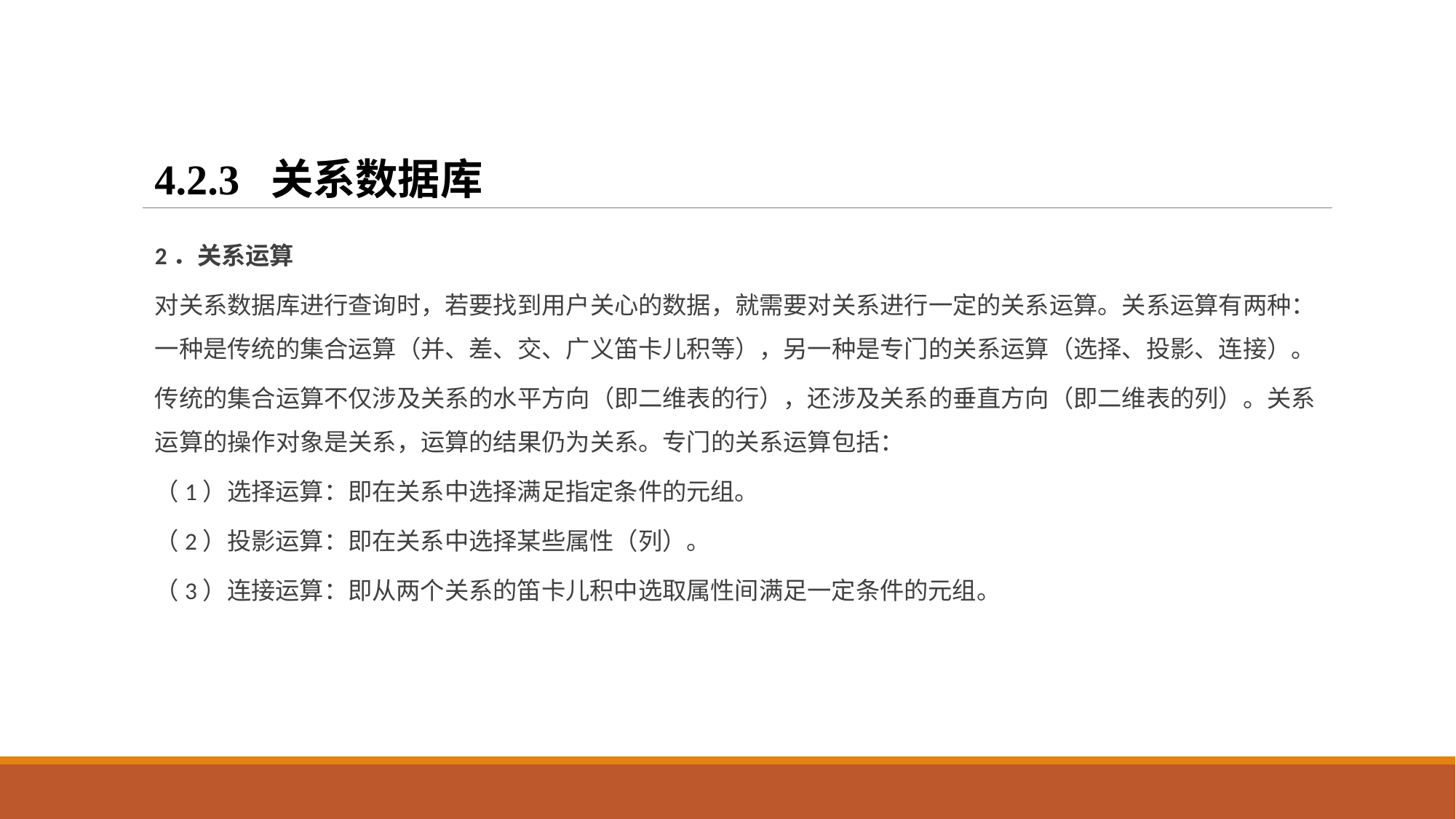

4.2.3  关系数据库
2．关系运算
对关系数据库进行查询时，若要找到用户关心的数据，就需要对关系进行一定的关系运算。关系运算有两种：一种是传统的集合运算（并、差、交、广义笛卡儿积等），另一种是专门的关系运算（选择、投影、连接）。
传统的集合运算不仅涉及关系的水平方向（即二维表的行），还涉及关系的垂直方向（即二维表的列）。关系运算的操作对象是关系，运算的结果仍为关系。专门的关系运算包括：
（1）选择运算：即在关系中选择满足指定条件的元组。
（2）投影运算：即在关系中选择某些属性（列）。
（3）连接运算：即从两个关系的笛卡儿积中选取属性间满足一定条件的元组。